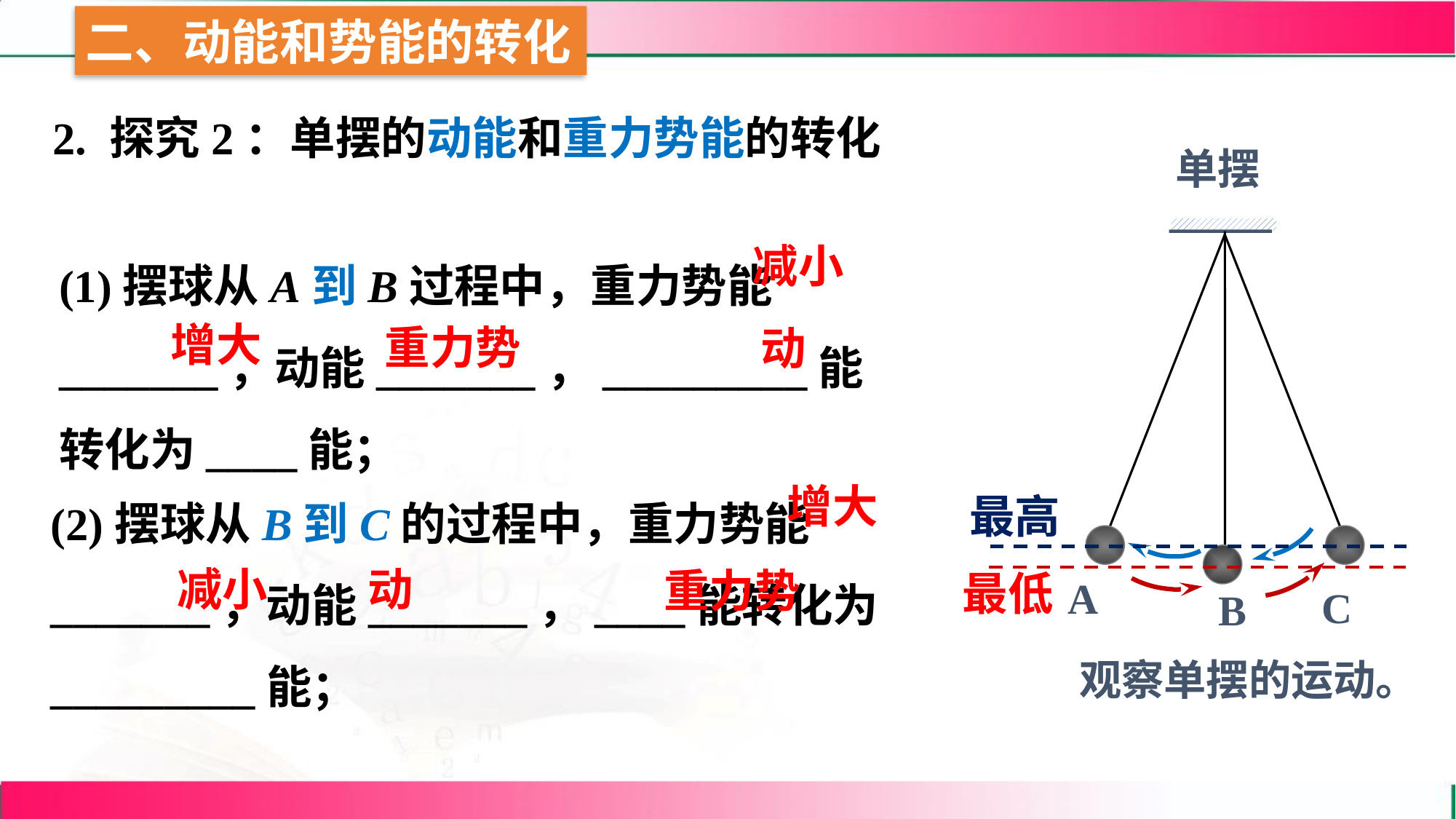

2. 探究2：单摆的动能和重力势能的转化
单摆

A
C
B
(1)摆球从A到B过程中，重力势能_______，动能_______，_________能转化为____能；
减小
增大
重力势
动

(2)摆球从B到C的过程中，重力势能_______，动能_______，____能转化为_________能；
增大
最高
减小
动
重力势
最低
观察单摆的运动。